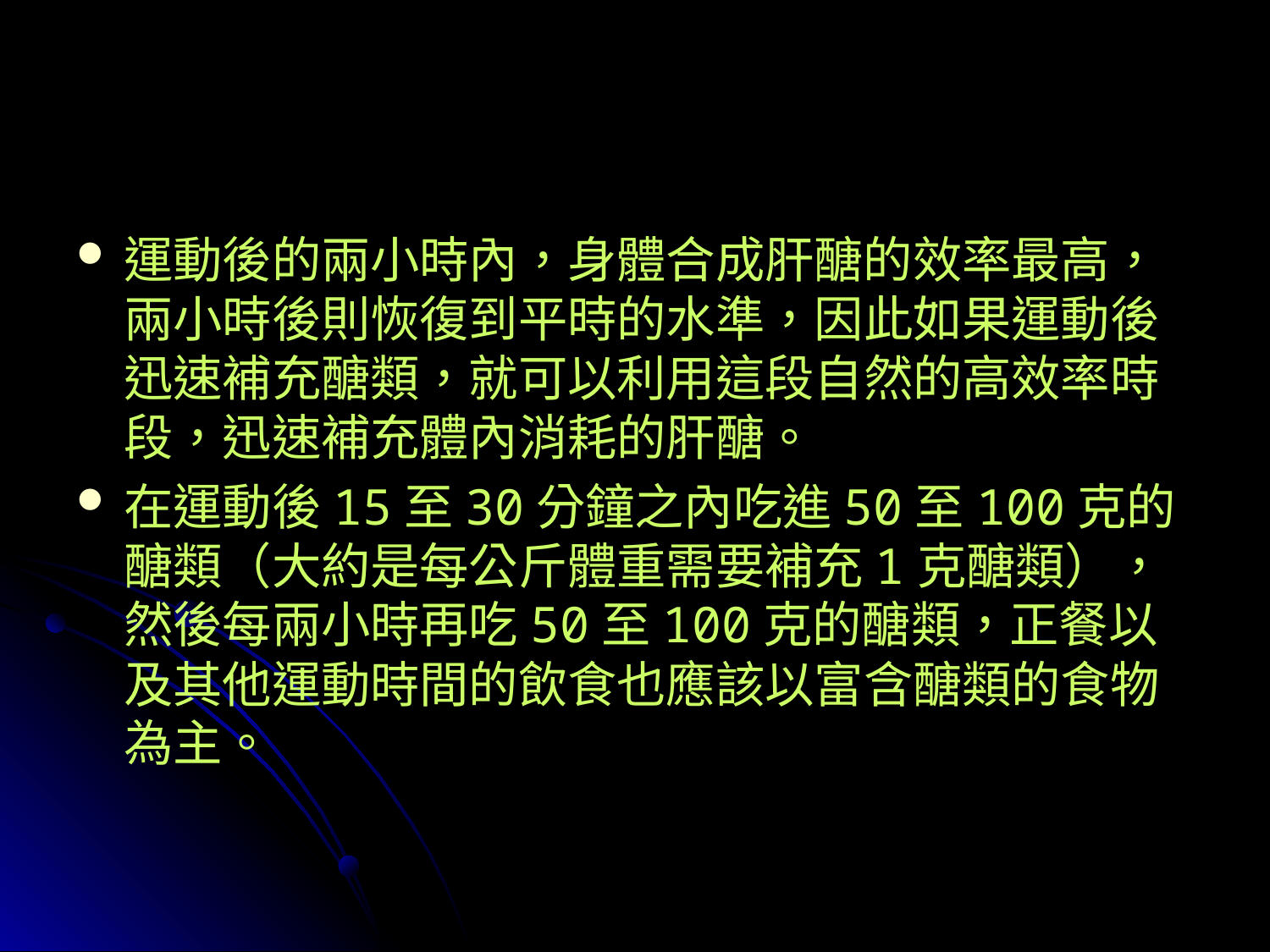

運動後的兩小時內，身體合成肝醣的效率最高，兩小時後則恢復到平時的水準，因此如果運動後迅速補充醣類，就可以利用這段自然的高效率時段，迅速補充體內消耗的肝醣。
在運動後15至30分鐘之內吃進50至100克的醣類（大約是每公斤體重需要補充1克醣類），然後每兩小時再吃50至100克的醣類，正餐以及其他運動時間的飲食也應該以富含醣類的食物為主。